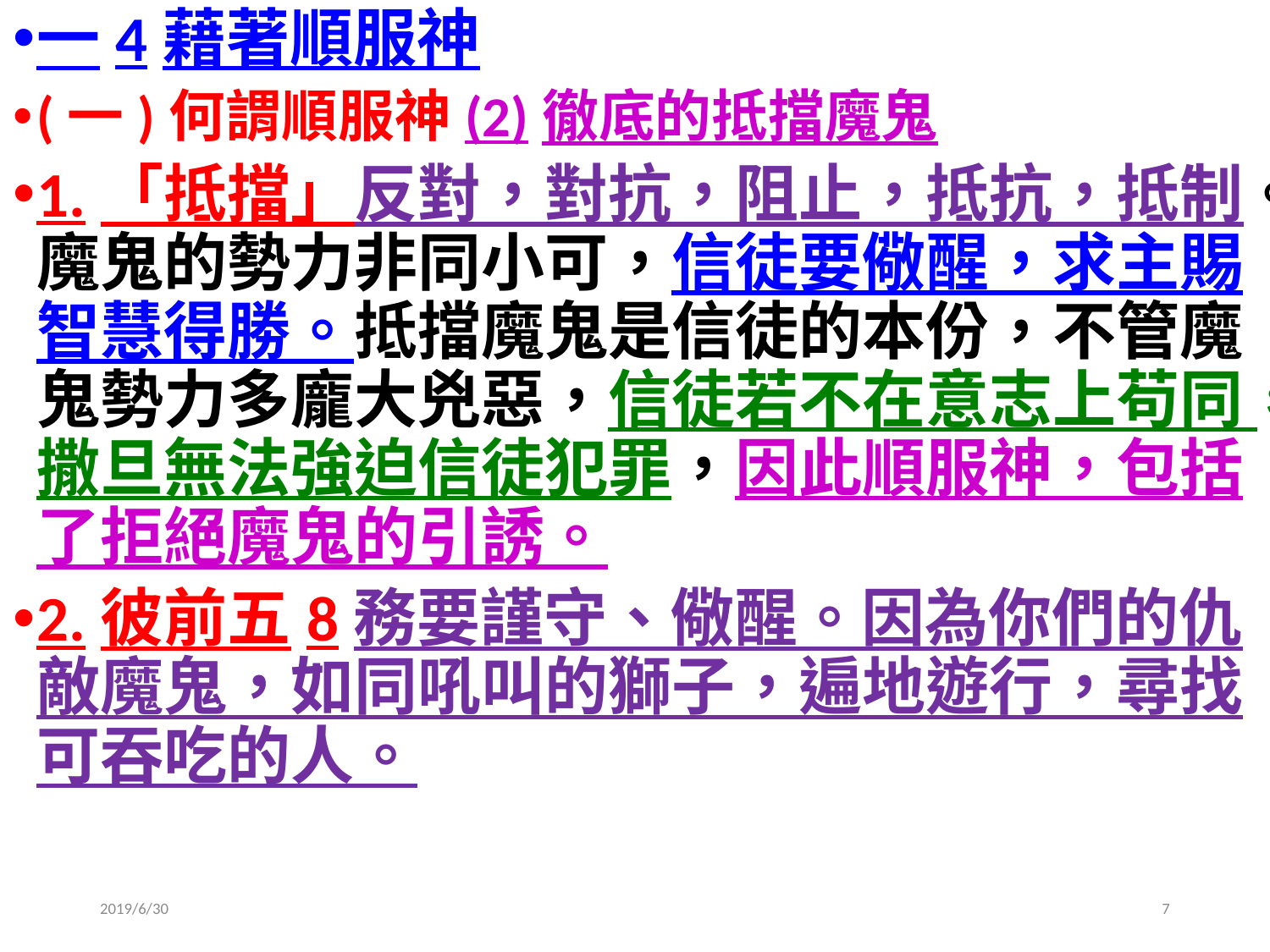

一4藉著順服神
(一)何謂順服神(2)徹底的抵擋魔鬼
1.「抵擋」反對，對抗，阻止，抵抗，抵制。魔鬼的勢力非同小可，信徒要儆醒，求主賜智慧得勝。抵擋魔鬼是信徒的本份，不管魔鬼勢力多龐大兇惡，信徒若不在意志上苟同，撒旦無法強迫信徒犯罪，因此順服神，包括了拒絕魔鬼的引誘。
2.彼前五8務要謹守、儆醒。因為你們的仇敵魔鬼，如同吼叫的獅子，遍地遊行，尋找可吞吃的人。

2019/6/30
7